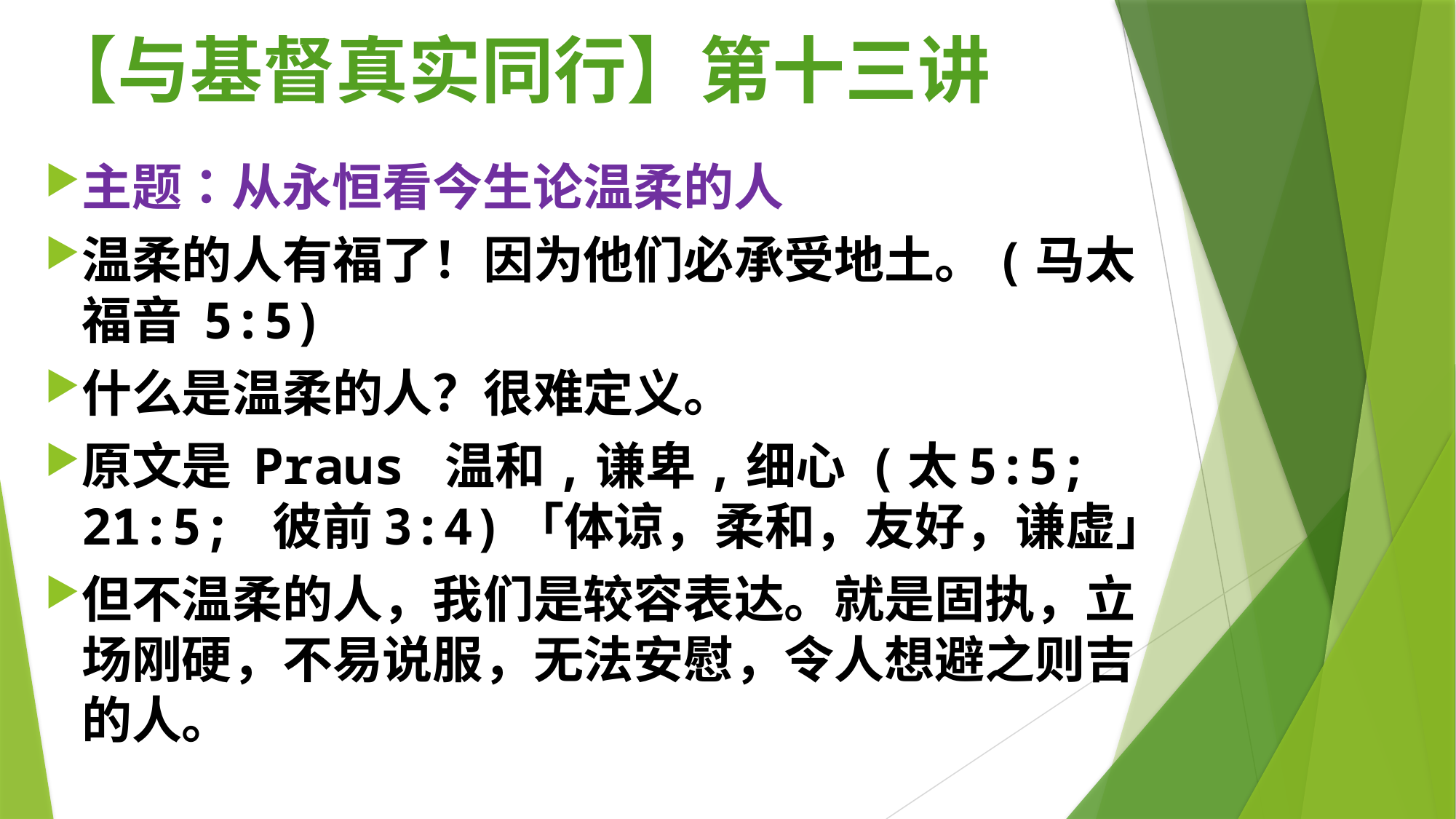

# 【与基督真实同行】第十三讲
主题：从永恒看今生论温柔的人
温柔的人有福了！因为他们必承受地土。(马太福音 5:5)
什么是温柔的人？很难定义。
原文是 Praus 温和,谦卑,细心 (太5:5; 21:5; 彼前3:4)「体谅，柔和，友好，谦虚」
但不温柔的人，我们是较容表达。就是固执，立场刚硬，不易说服，无法安慰，令人想避之则吉的人。